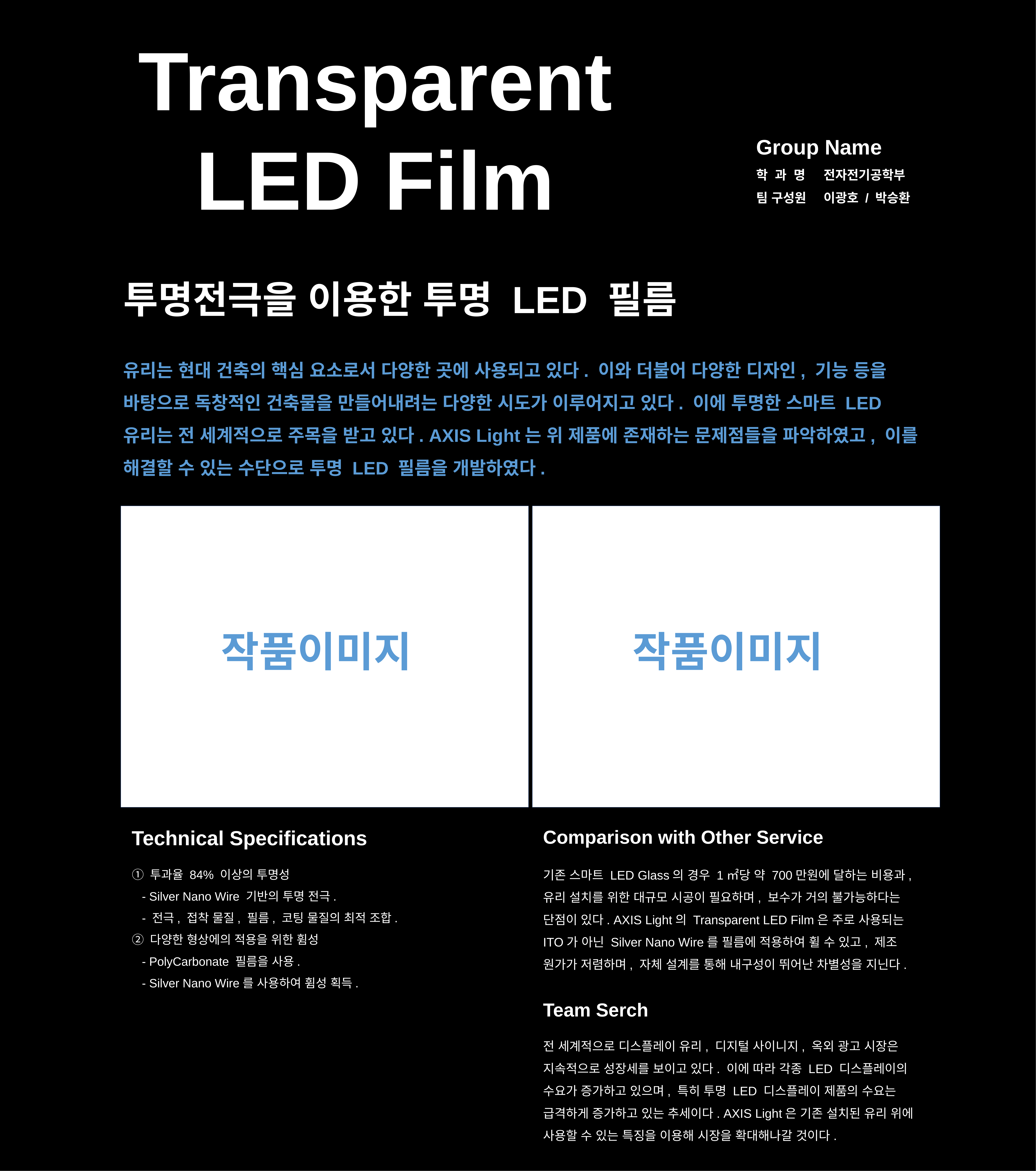

Transparent LED Film
Group Name
학  과  명
팀 구성원
전자전기공학부
이광호 / 박승환
투명전극을 이용한 투명 LED 필름
유리는 현대 건축의 핵심 요소로서 다양한 곳에 사용되고 있다. 이와 더불어 다양한 디자인, 기능 등을 바탕으로 독창적인 건축물을 만들어내려는 다양한 시도가 이루어지고 있다. 이에 투명한 스마트 LED 유리는 전 세계적으로 주목을 받고 있다. AXIS Light는 위 제품에 존재하는 문제점들을 파악하였고, 이를 해결할 수 있는 수단으로 투명 LED 필름을 개발하였다.

작품이미지
작품이미지
Technical Specifications
Comparison with Other Service
① 투과율 84% 이상의 투명성
   - Silver Nano Wire 기반의 투명 전극.
   - 전극, 접착 물질, 필름, 코팅 물질의 최적 조합.
② 다양한 형상에의 적용을 위한 휨성
   - PolyCarbonate 필름을 사용.
   - Silver Nano Wire를 사용하여 휨성 획득.
기존 스마트 LED Glass의 경우 1㎡당 약 700만원에 달하는 비용과, 유리 설치를 위한 대규모 시공이 필요하며, 보수가 거의 불가능하다는 단점이 있다. AXIS Light의 Transparent LED Film은 주로 사용되는 ITO가 아닌 Silver Nano Wire를 필름에 적용하여 휠 수 있고, 제조 원가가 저렴하며, 자체 설계를 통해 내구성이 뛰어난 차별성을 지닌다.
Team Serch
전 세계적으로 디스플레이 유리, 디지털 사이니지, 옥외 광고 시장은 지속적으로 성장세를 보이고 있다. 이에 따라 각종 LED 디스플레이의 수요가 증가하고 있으며, 특히 투명 LED 디스플레이 제품의 수요는 급격하게 증가하고 있는 추세이다. AXIS Light은 기존 설치된 유리 위에 사용할 수 있는 특징을 이용해 시장을 확대해나갈 것이다.